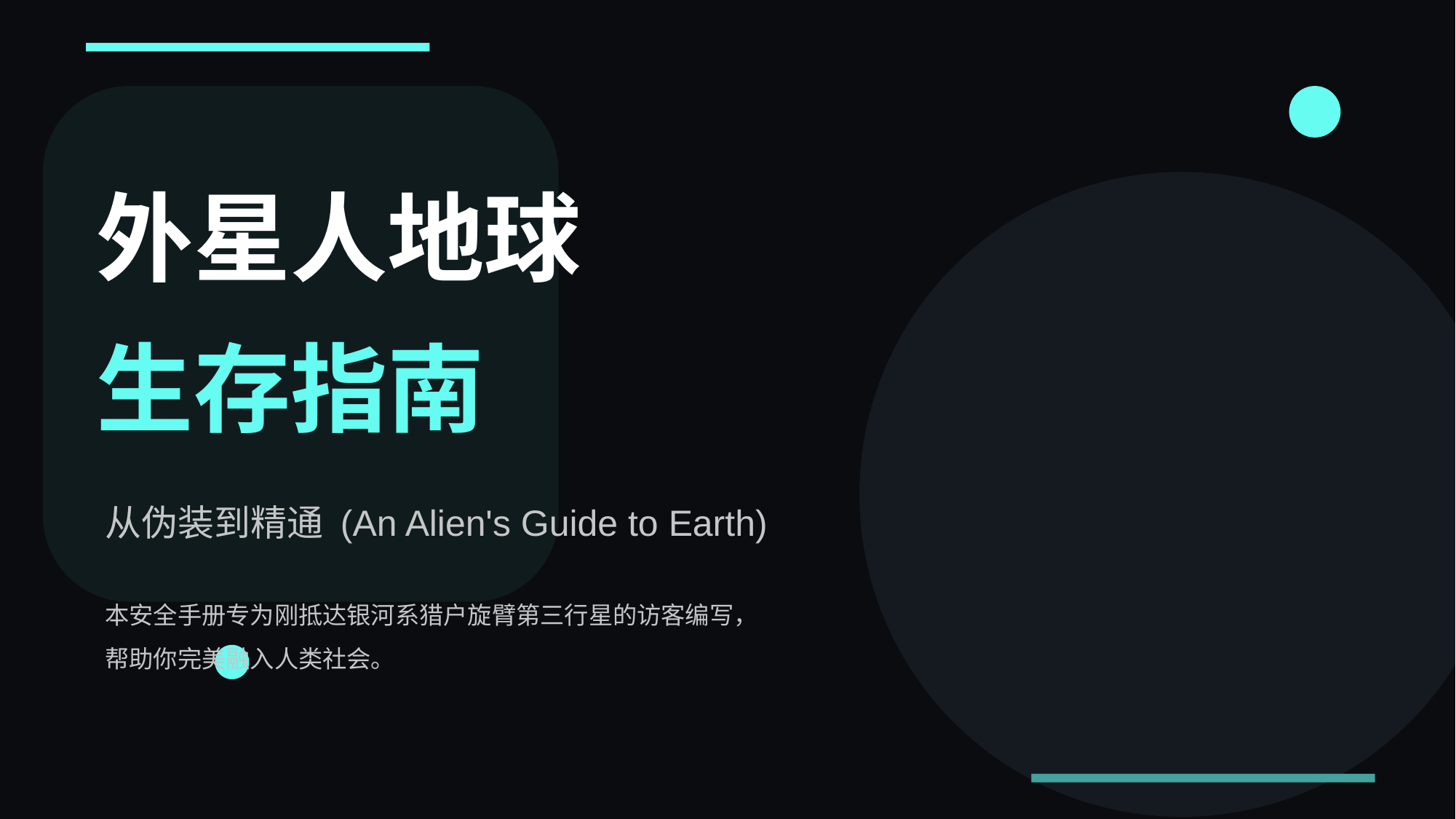

外星人地球

生存指南
从伪装到精通 (An Alien's Guide to Earth)
本安全手册专为刚抵达银河系猎户旋臂第三行星的访客编写，
帮助你完美融入人类社会。